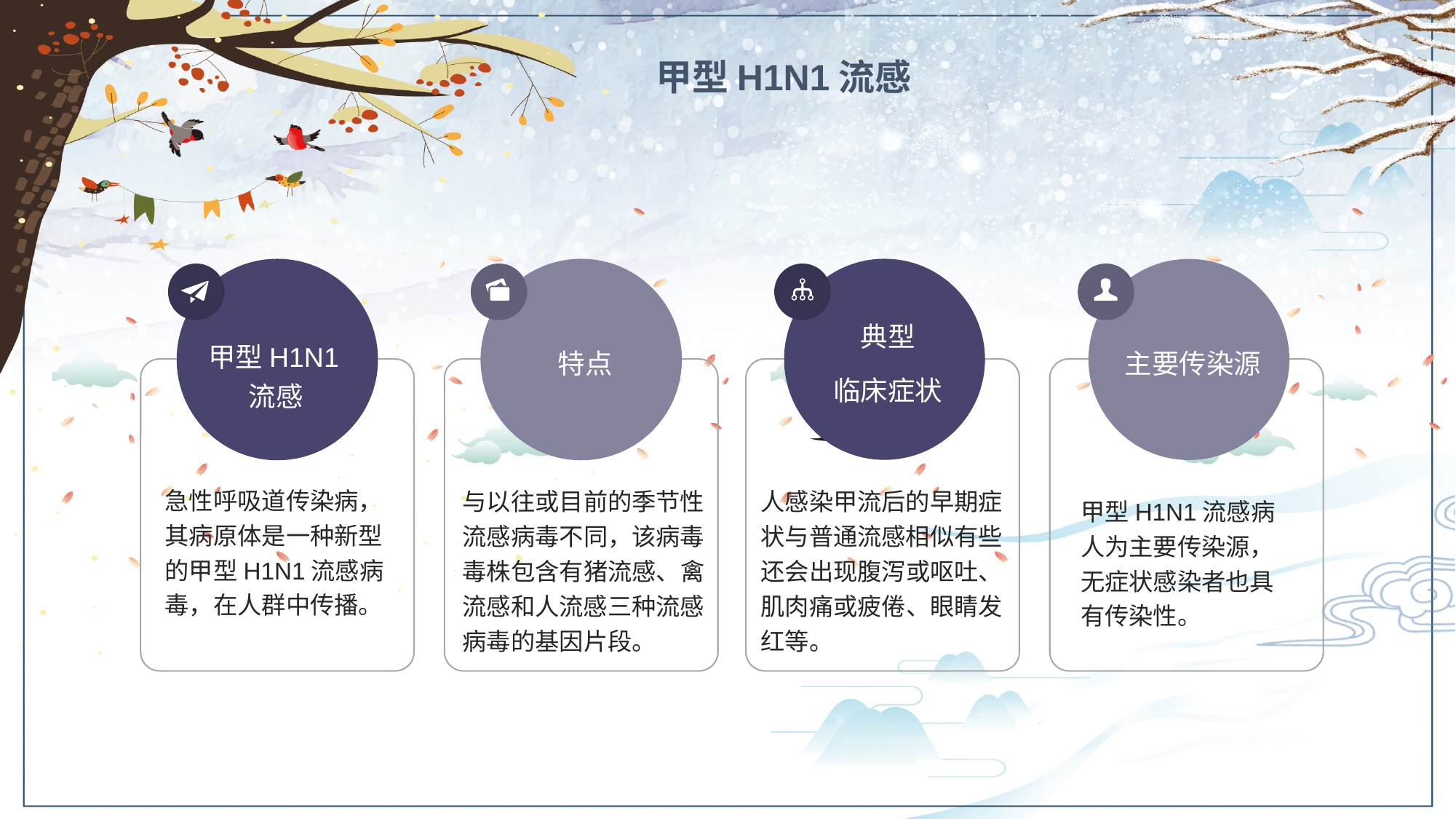

甲型H1N1流感

甲型H1N1流感
特点
典型
临床症状
主要传染源

急性呼吸道传染病，其病原体是一种新型的甲型H1N1流感病毒，在人群中传播。
与以往或目前的季节性流感病毒不同，该病毒毒株包含有猪流感、禽流感和人流感三种流感病毒的基因片段。
甲型H1N1流感病人为主要传染源，无症状感染者也具有传染性。
人感染甲流后的早期症状与普通流感相似有些还会出现腹泻或呕吐、肌肉痛或疲倦、眼睛发红等。